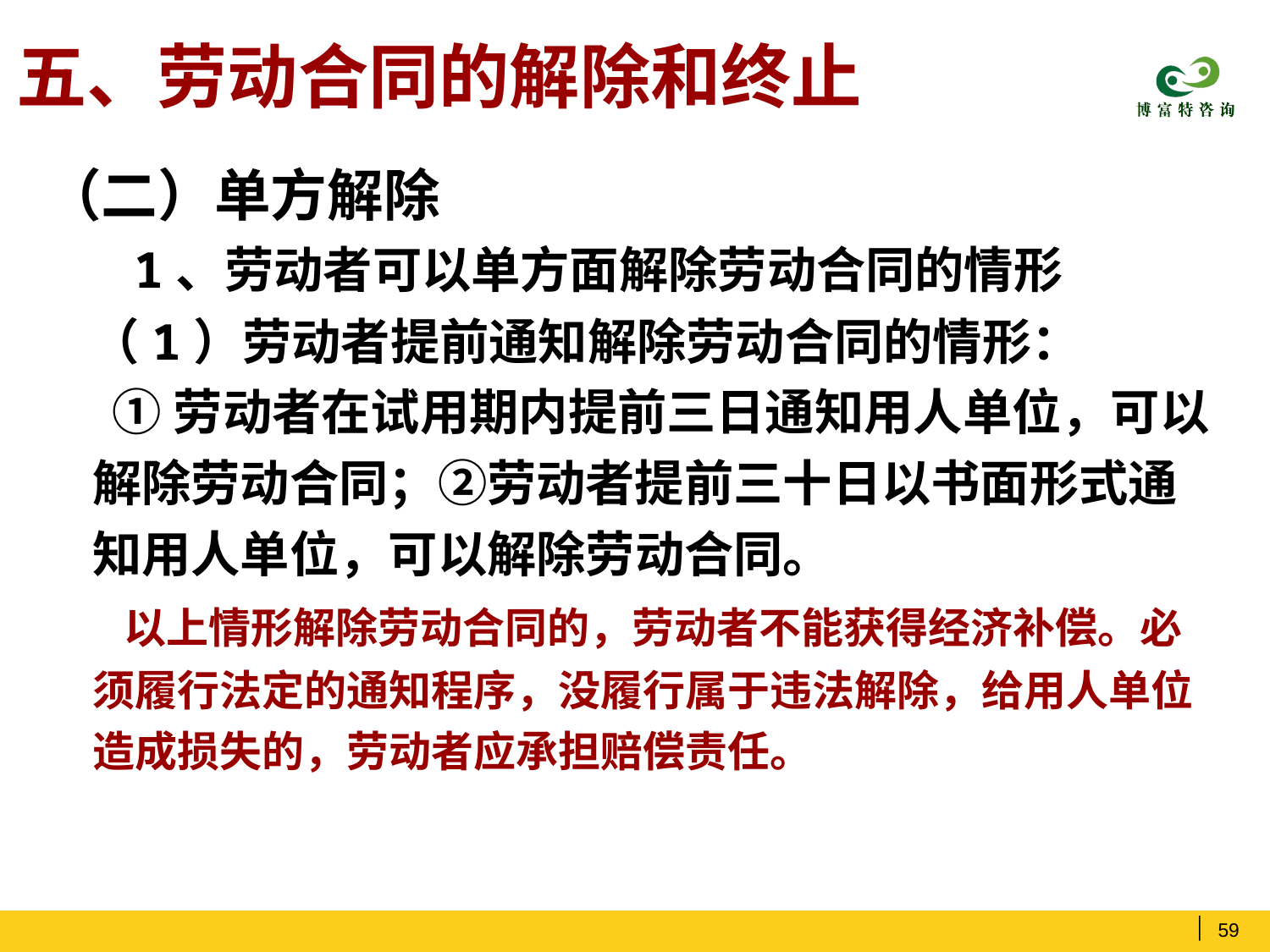

# 五、劳动合同的解除和终止
（二）单方解除
   1、劳动者可以单方面解除劳动合同的情形
   （1）劳动者提前通知解除劳动合同的情形：
      ①劳动者在试用期内提前三日通知用人单位，可以解除劳动合同；②劳动者提前三十日以书面形式通知用人单位，可以解除劳动合同。
      以上情形解除劳动合同的，劳动者不能获得经济补偿。必须履行法定的通知程序，没履行属于违法解除，给用人单位造成损失的，劳动者应承担赔偿责任。